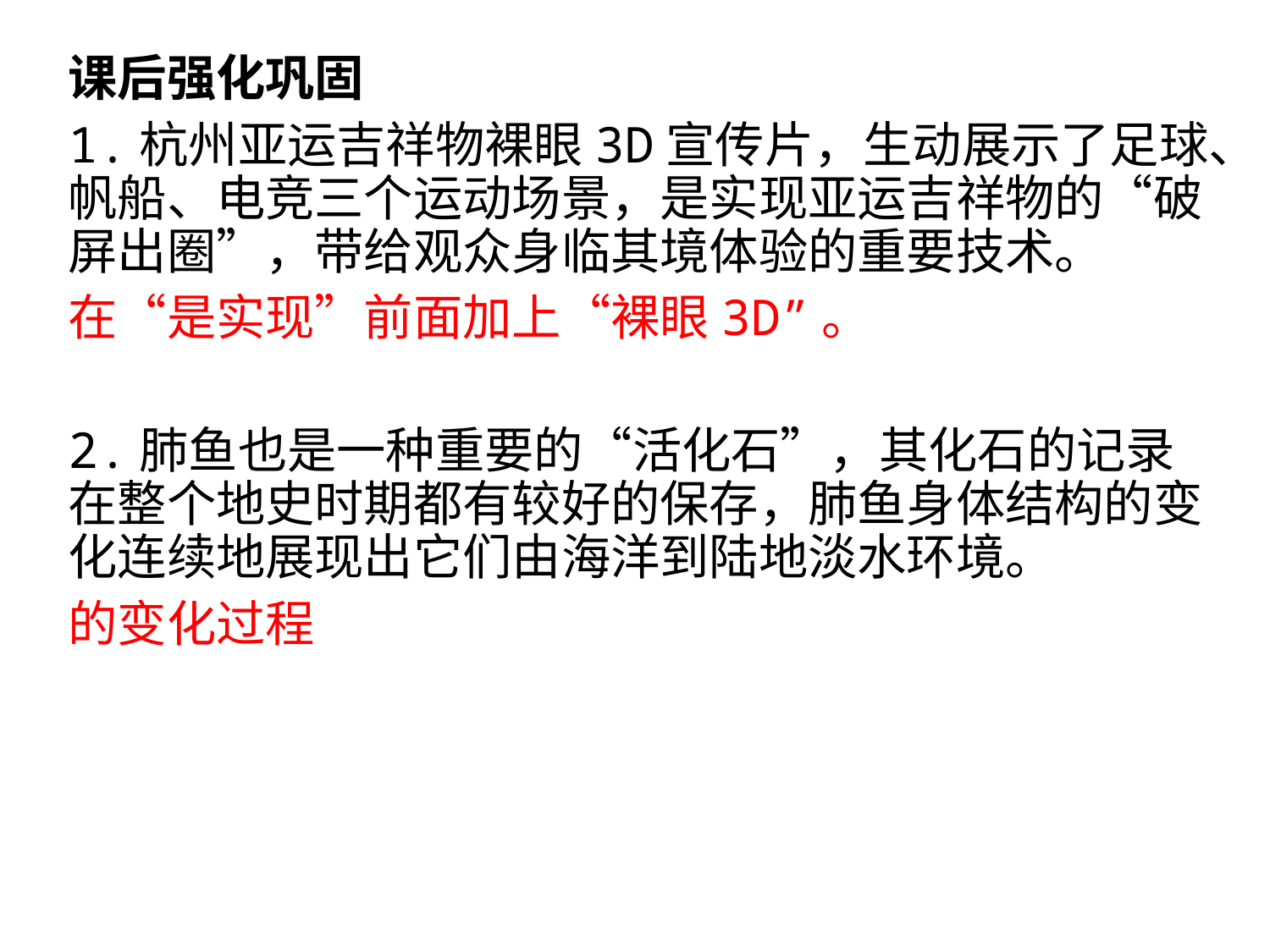

课后强化巩固
1.杭州亚运吉祥物裸眼3D宣传片，生动展示了足球、帆船、电竞三个运动场景，是实现亚运吉祥物的“破屏出圈”，带给观众身临其境体验的重要技术。
在“是实现”前面加上“裸眼3D”。

2.肺鱼也是一种重要的“活化石”，其化石的记录在整个地史时期都有较好的保存，肺鱼身体结构的变化连续地展现出它们由海洋到陆地淡水环境。
的变化过程